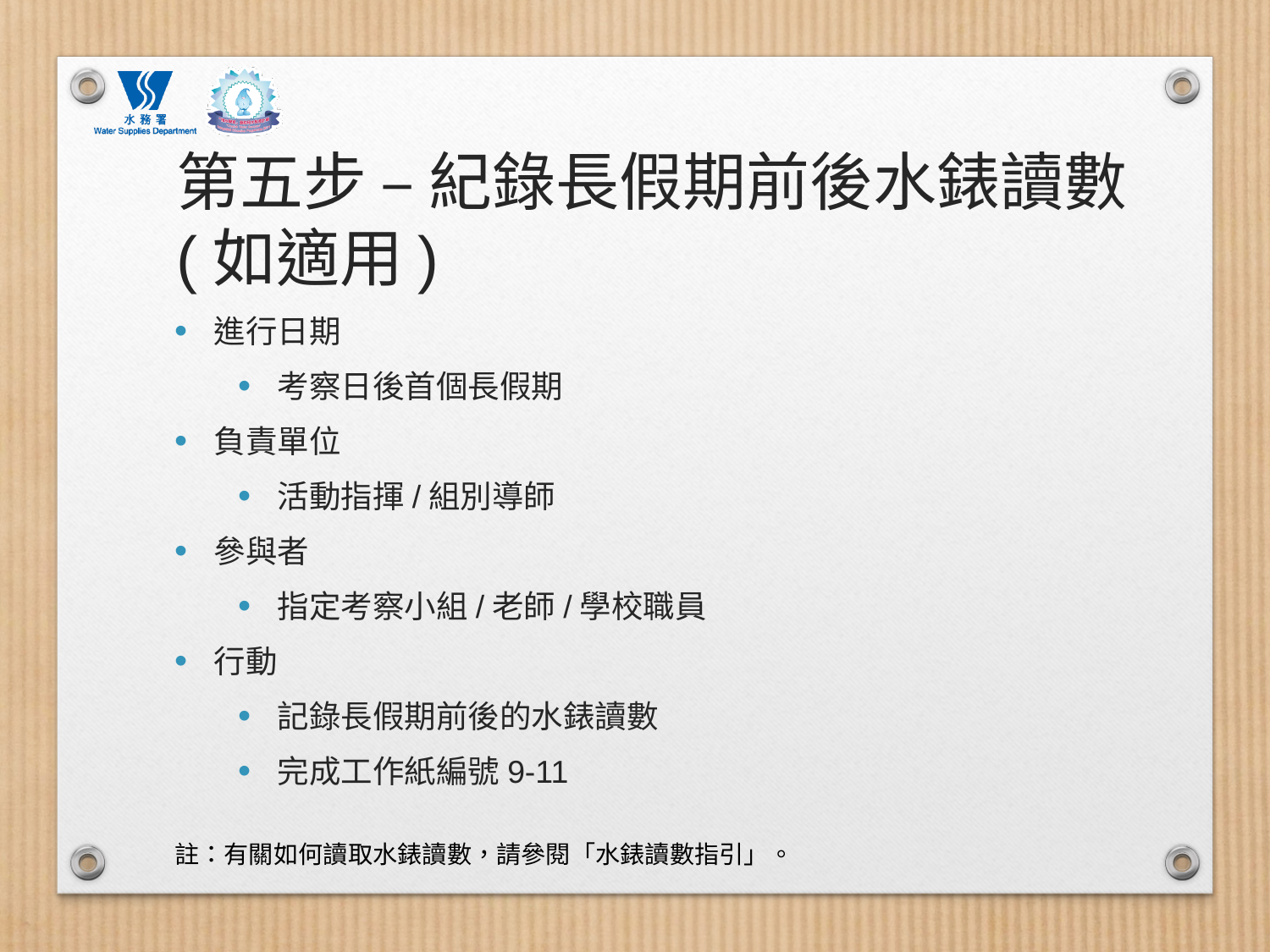

# 第五步 – 紀錄長假期前後水錶讀數(如適用)
進行日期
考察日後首個長假期
負責單位
活動指揮/組別導師
參與者
指定考察小組/老師/學校職員
行動
記錄長假期前後的水錶讀數
完成工作紙編號9-11
註：有關如何讀取水錶讀數，請參閱「水錶讀數指引」。